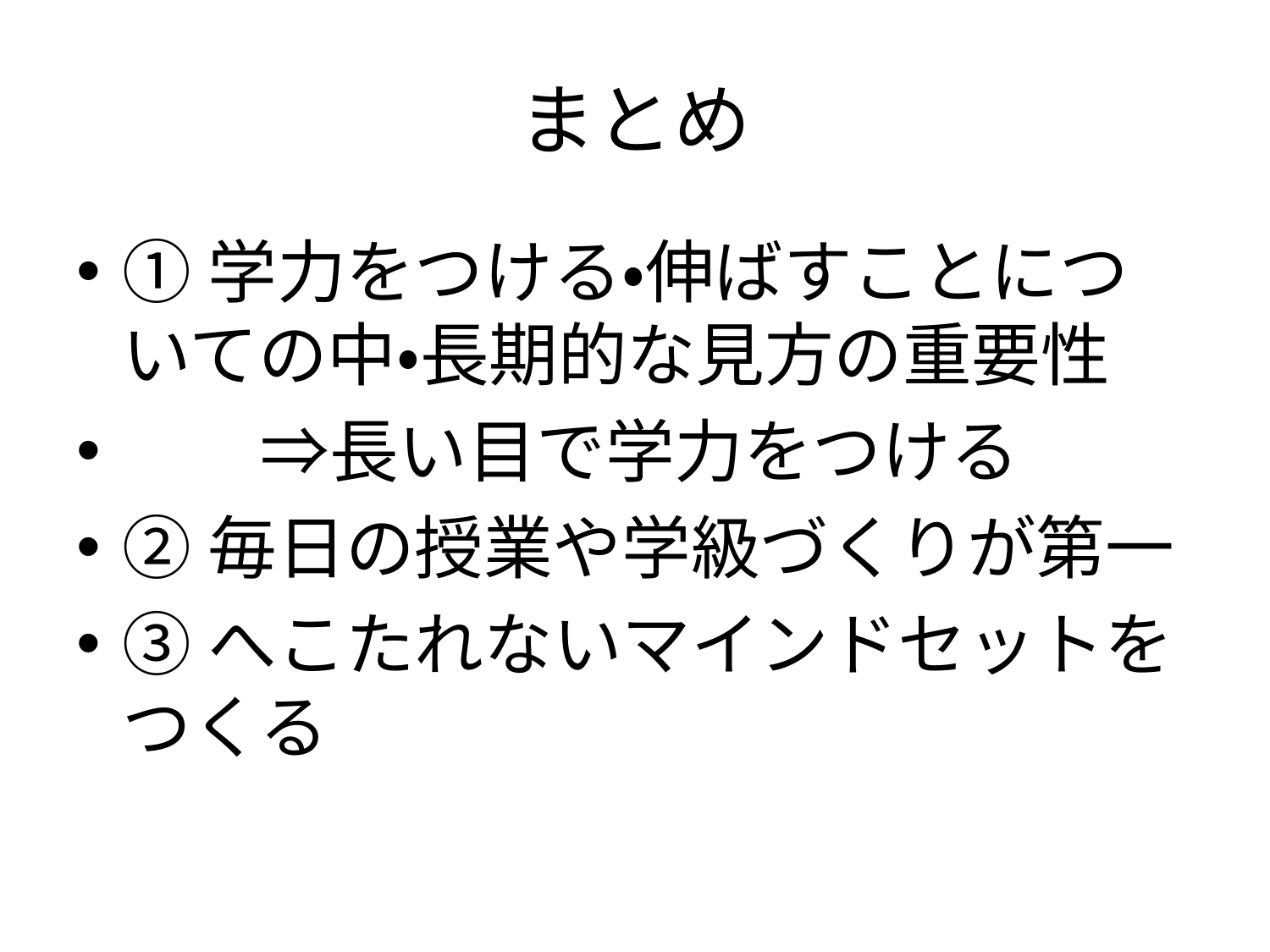

# まとめ
①学力をつける・伸ばすことについての中・長期的な見方の重要性
　　⇒長い目で学力をつける
②毎日の授業や学級づくりが第一
③へこたれないマインドセットをつくる